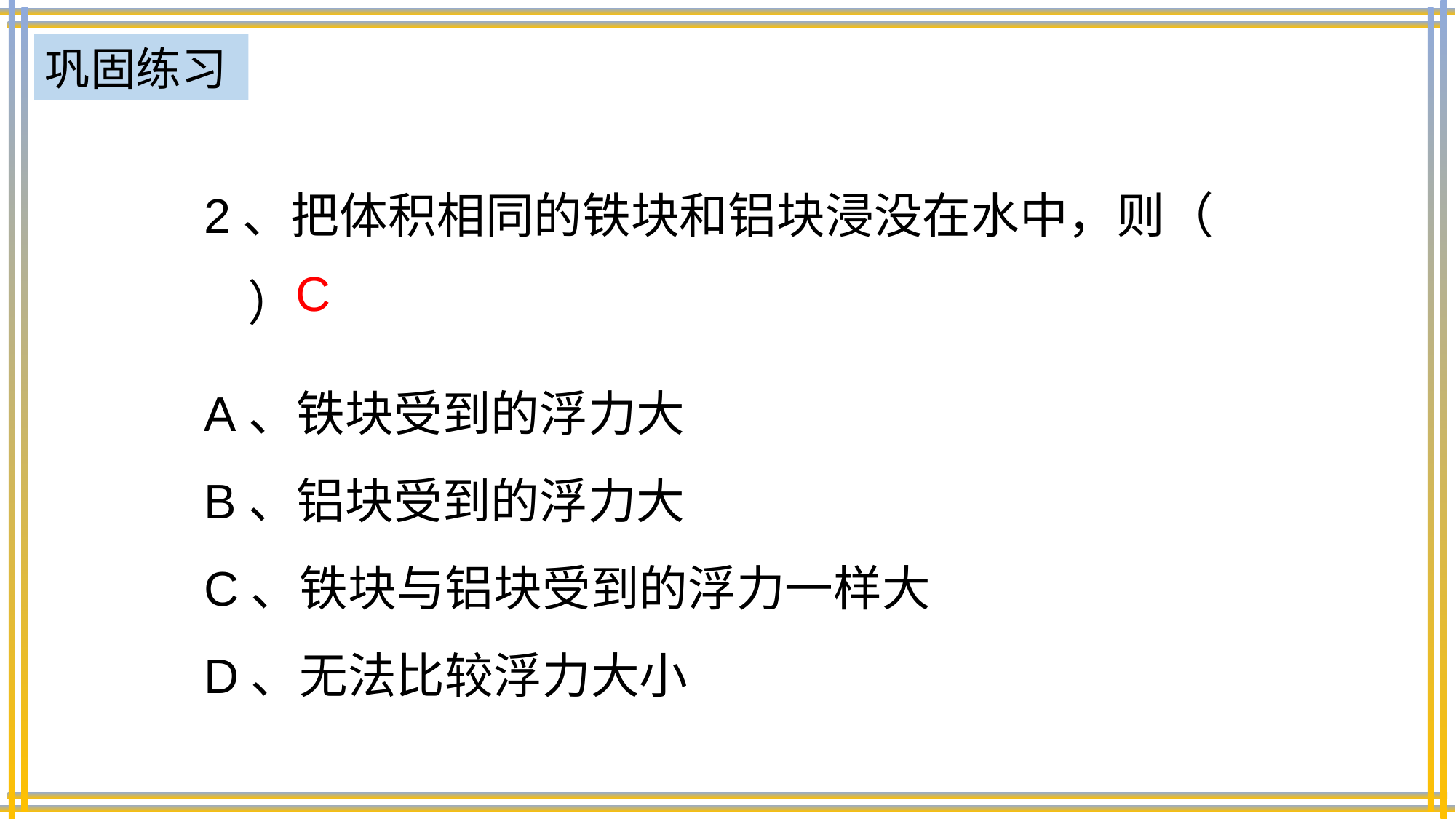

巩固练习
2、把体积相同的铁块和铝块浸没在水中，则（        ）
C
A、铁块受到的浮力大
B、铝块受到的浮力大
C、铁块与铝块受到的浮力一样大
D、无法比较浮力大小